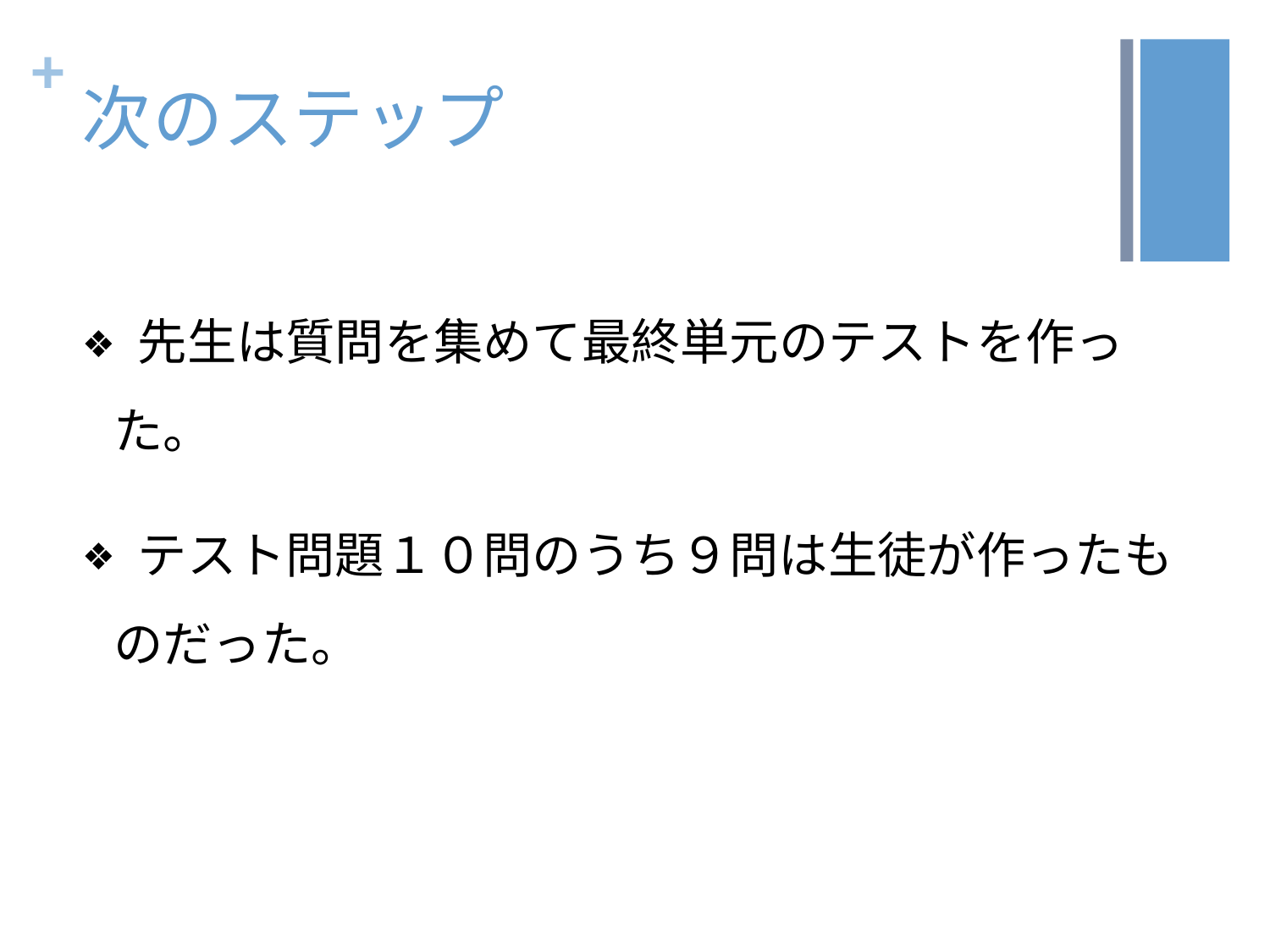

# 次のステップ
 先生は質問を集めて最終単元のテストを作った。
 テスト問題１０問のうち９問は生徒が作ったものだった。